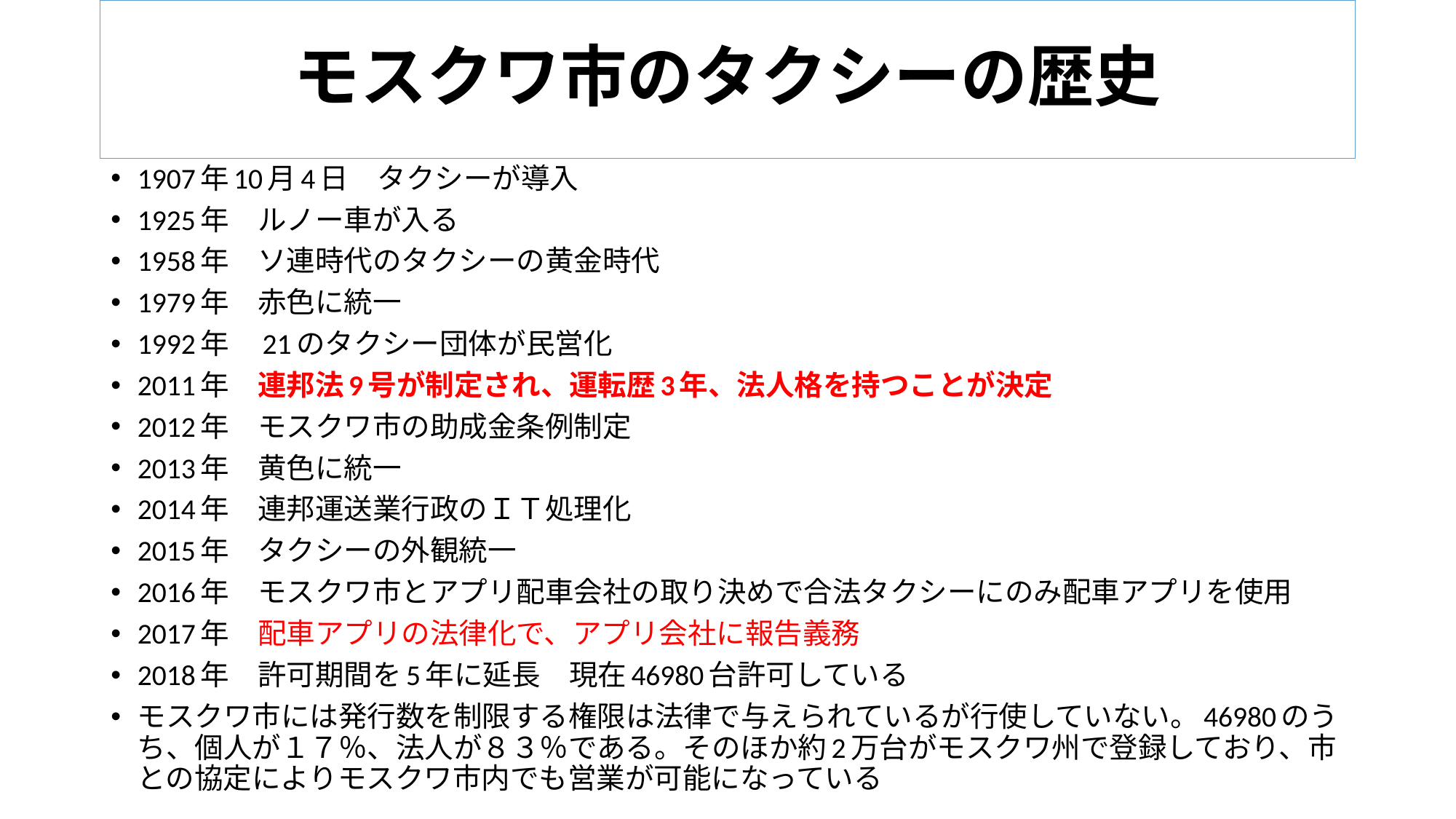

# モスクワ市のタクシーの歴史
1907年10月4日　タクシーが導入
1925年　ルノー車が入る
1958年　ソ連時代のタクシーの黄金時代
1979年　赤色に統一
1992年　21のタクシー団体が民営化
2011年　連邦法9号が制定され、運転歴3年、法人格を持つことが決定
2012年　モスクワ市の助成金条例制定
2013年　黄色に統一
2014年　連邦運送業行政のＩＴ処理化
2015年　タクシーの外観統一
2016年　モスクワ市とアプリ配車会社の取り決めで合法タクシーにのみ配車アプリを使用
2017年　配車アプリの法律化で、アプリ会社に報告義務
2018年　許可期間を5年に延長　現在46980台許可している
モスクワ市には発行数を制限する権限は法律で与えられているが行使していない。46980のうち、個人が１７％、法人が８３％である。そのほか約2万台がモスクワ州で登録しており、市との協定によりモスクワ市内でも営業が可能になっている